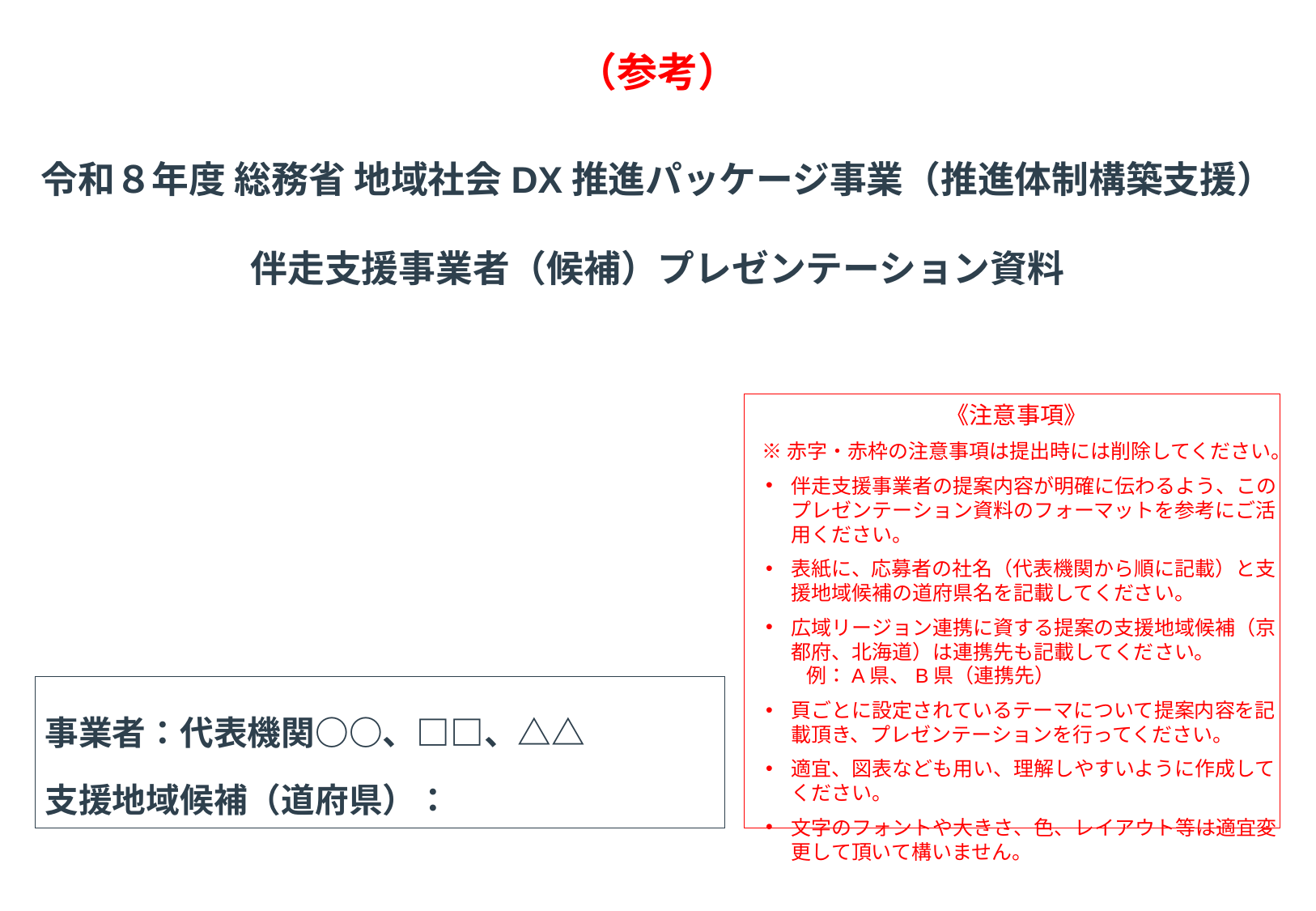

（参考）
# 令和８年度 総務省 地域社会DX推進パッケージ事業（推進体制構築支援） 伴走支援事業者（候補）プレゼンテーション資料
《注意事項》
※赤字・赤枠の注意事項は提出時には削除してください。
伴走支援事業者の提案内容が明確に伝わるよう、このプレゼンテーション資料のフォーマットを参考にご活用ください。
表紙に、応募者の社名（代表機関から順に記載）と支援地域候補の道府県名を記載してください。
広域リージョン連携に資する提案の支援地域候補（京都府、北海道）は連携先も記載してください。
　　例：A県、B県（連携先）
頁ごとに設定されているテーマについて提案内容を記載頂き、プレゼンテーションを行ってください。
適宜、図表なども用い、理解しやすいように作成してください。
文字のフォントや大きさ、色、レイアウト等は適宜変更して頂いて構いません。

事業者：代表機関○○、□□、△△
支援地域候補（道府県）：